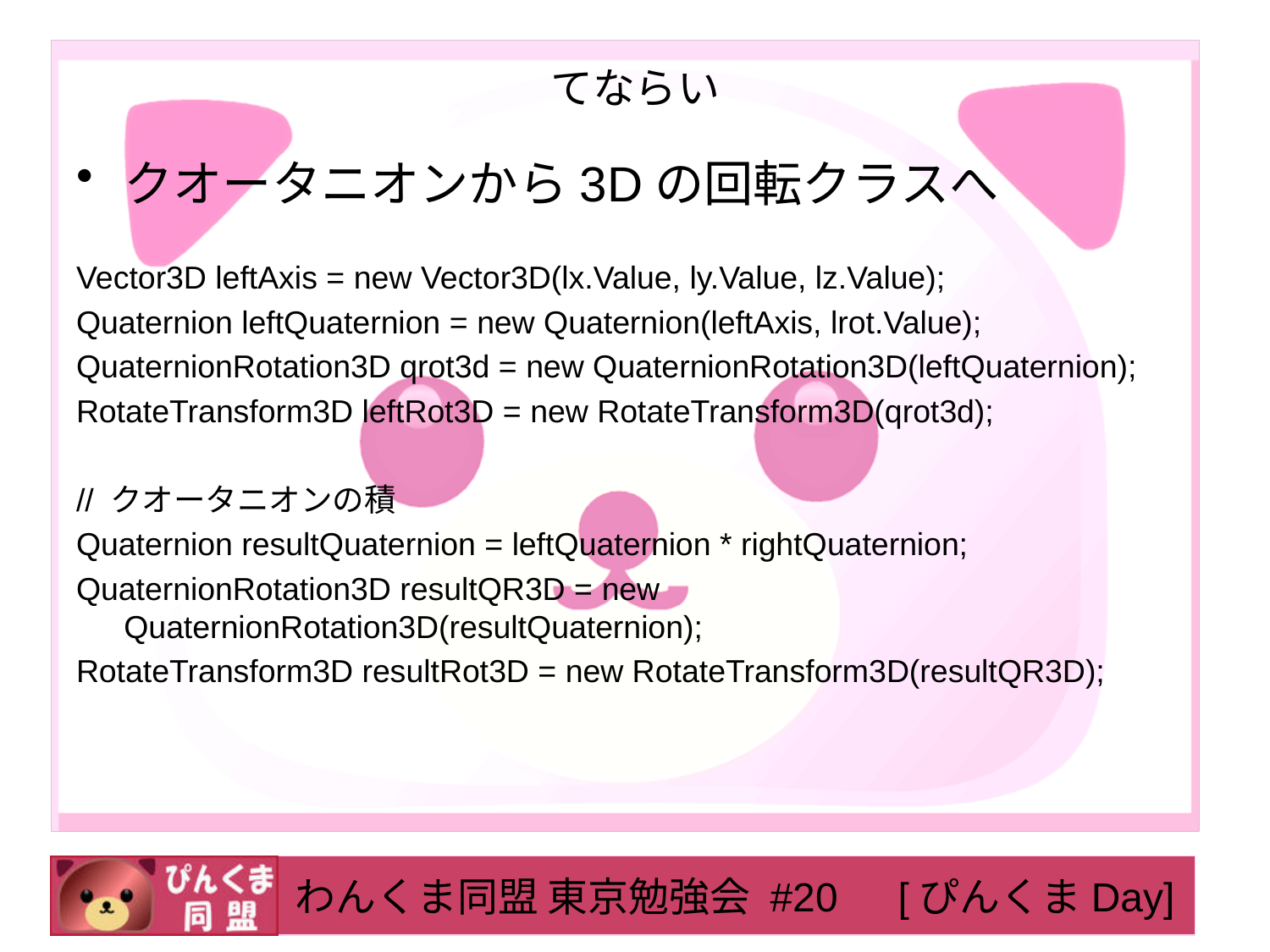

# てならい
クオータニオンから3Dの回転クラスへ

Vector3D leftAxis = new Vector3D(lx.Value, ly.Value, lz.Value);
Quaternion leftQuaternion = new Quaternion(leftAxis, lrot.Value);
QuaternionRotation3D qrot3d = new QuaternionRotation3D(leftQuaternion);
RotateTransform3D leftRot3D = new RotateTransform3D(qrot3d);

// クオータニオンの積
Quaternion resultQuaternion = leftQuaternion * rightQuaternion;
QuaternionRotation3D resultQR3D = new　			QuaternionRotation3D(resultQuaternion);
RotateTransform3D resultRot3D = new RotateTransform3D(resultQR3D);